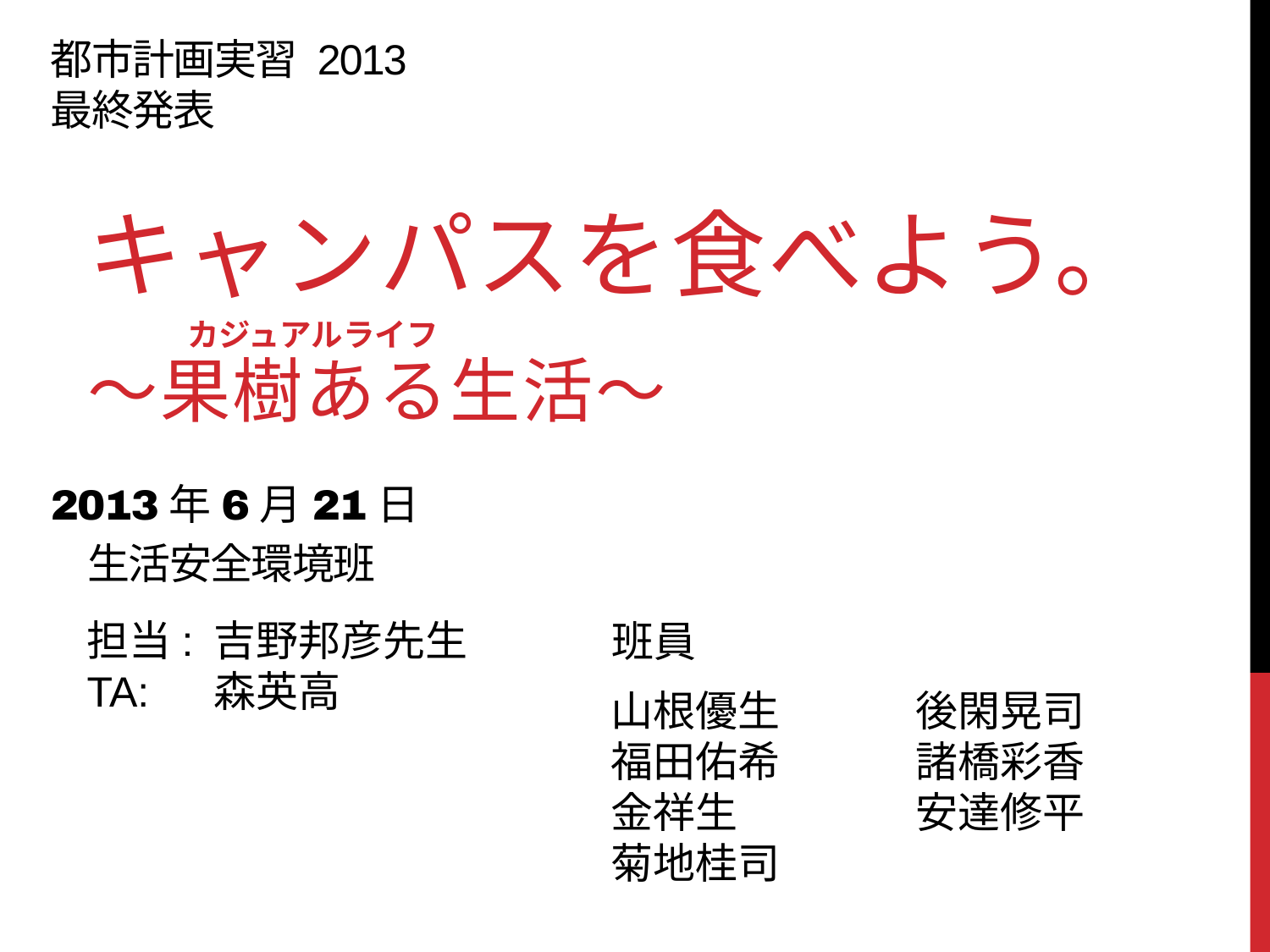

# 都市計画実習 2013 最終発表
キャンパスを食べよう。

～果樹ある生活～
カジュアルライフ
2013年6月21日

生活安全環境班
担当:	吉野邦彦先生
TA:	森英高
班員

山根優生
福田佑希
金祥生
菊地桂司

後閑晃司
諸橋彩香
安達修平